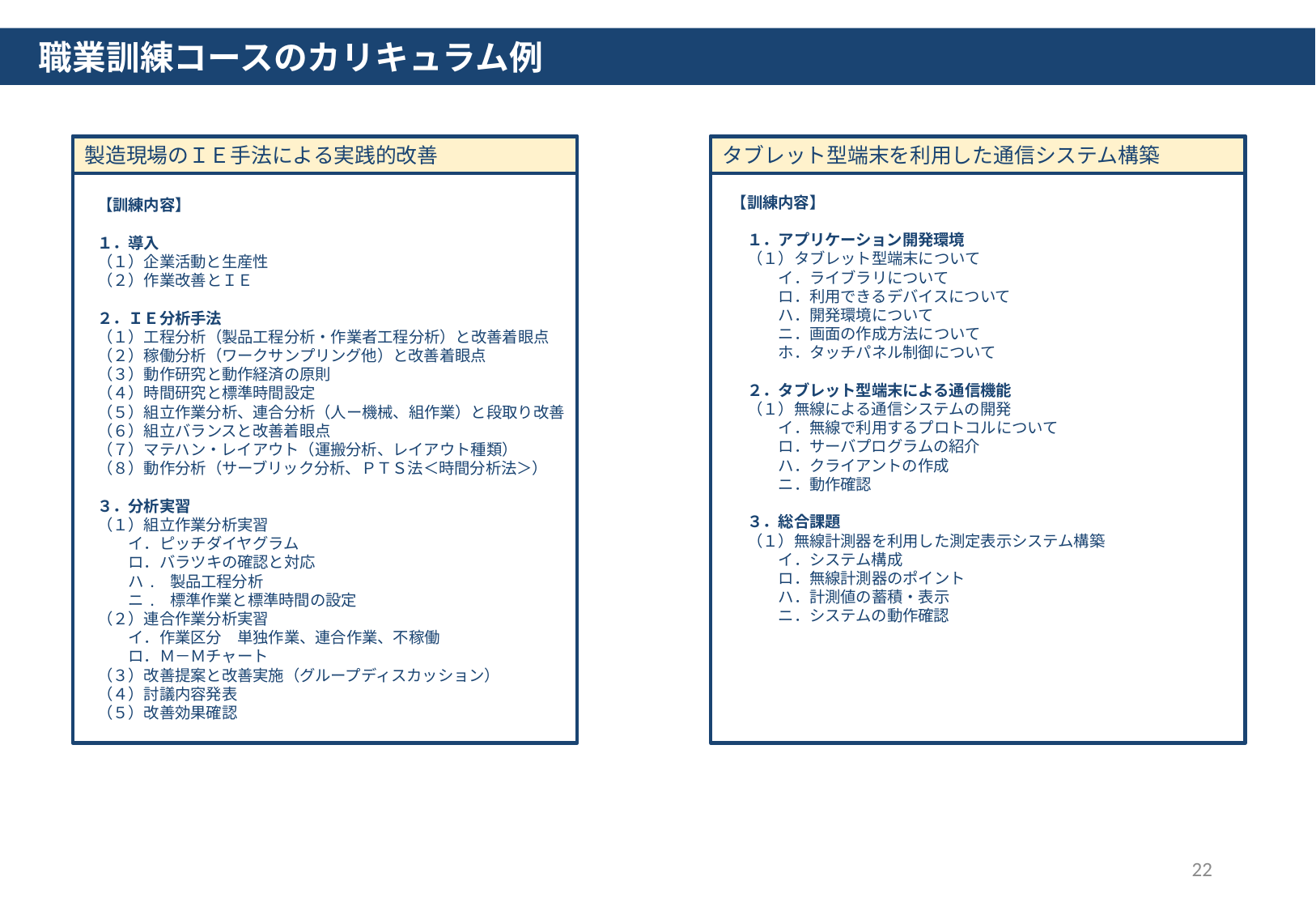

職業訓練コースのカリキュラム例

製造現場のＩＥ手法による実践的改善
【訓練内容】

１．導入
（１）企業活動と生産性
（２）作業改善とＩＥ

２．ＩＥ分析手法
（１）工程分析（製品工程分析・作業者工程分析）と改善着眼点
（２）稼働分析（ワークサンプリング他）と改善着眼点
（３）動作研究と動作経済の原則
（４）時間研究と標準時間設定
（５）組立作業分析、連合分析（人ー機械、組作業）と段取り改善
（６）組立バランスと改善着眼点
（７）マテハン・レイアウト（運搬分析、レイアウト種類）
（８）動作分析（サーブリック分析、ＰＴＳ法＜時間分析法＞）

３．分析実習
（１）組立作業分析実習
　　イ．ピッチダイヤグラム
　　ロ．バラツキの確認と対応
　　ハ. 製品工程分析
　　ニ. 標準作業と標準時間の設定
（２）連合作業分析実習
　　イ．作業区分　単独作業、連合作業、不稼働
　　ロ．Ｍ－Ｍチャート
（３）改善提案と改善実施（グループディスカッション）
（４）討議内容発表
（５）改善効果確認

タブレット型端末を利用した通信システム構築
【訓練内容】

　１．アプリケーション開発環境
　（１）タブレット型端末について
　　　イ．ライブラリについて
　　　ロ．利用できるデバイスについて
　　　ハ．開発環境について
　　　ニ．画面の作成方法について
　　　ホ．タッチパネル制御について

　２．タブレット型端末による通信機能
　（１）無線による通信システムの開発
　　　イ．無線で利用するプロトコルについて
　　　ロ．サーバプログラムの紹介
　　　ハ．クライアントの作成
　　　ニ．動作確認

　３．総合課題
　（１）無線計測器を利用した測定表示システム構築
　　　イ．システム構成
　　　ロ．無線計測器のポイント
　　　ハ．計測値の蓄積・表示
　　　ニ．システムの動作確認
22